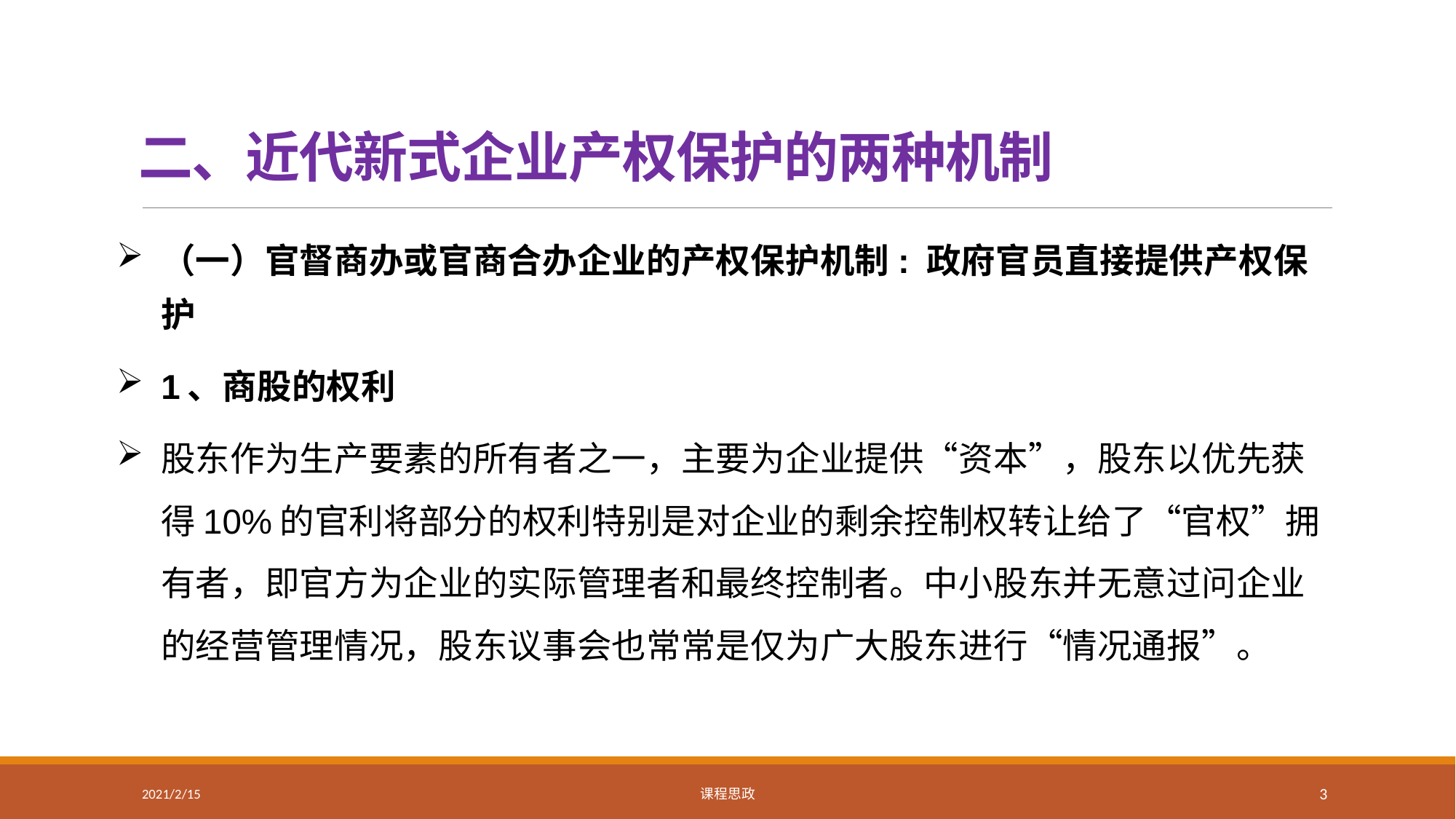

# 二、近代新式企业产权保护的两种机制
（一）官督商办或官商合办企业的产权保护机制: 政府官员直接提供产权保护
1、商股的权利
股东作为生产要素的所有者之一，主要为企业提供“资本”，股东以优先获得10%的官利将部分的权利特别是对企业的剩余控制权转让给了“官权”拥有者，即官方为企业的实际管理者和最终控制者。中小股东并无意过问企业的经营管理情况，股东议事会也常常是仅为广大股东进行“情况通报”。
2021/2/15
课程思政
3